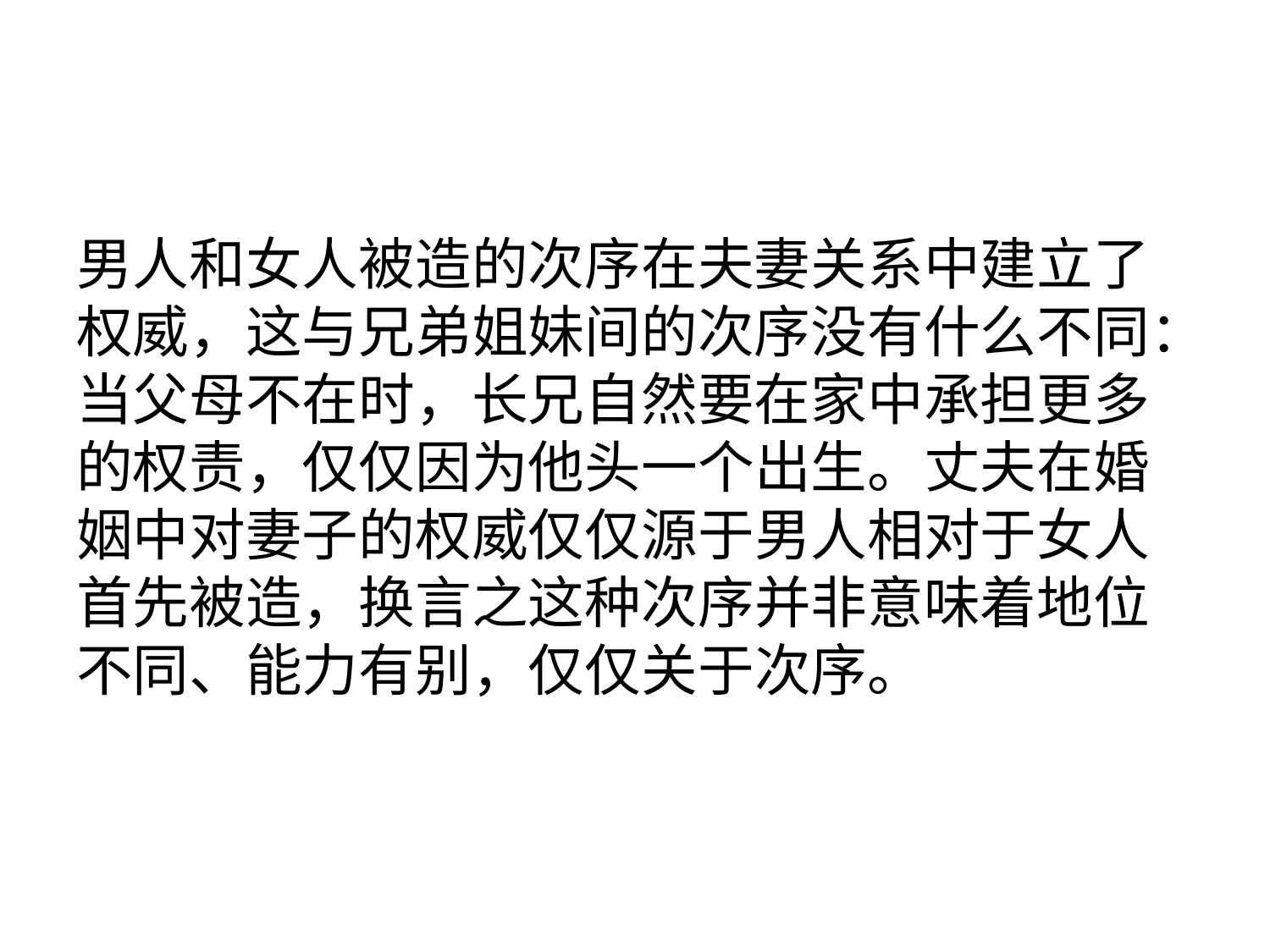

#
男人和女人被造的次序在夫妻关系中建立了权威，这与兄弟姐妹间的次序没有什么不同：当父母不在时，长兄自然要在家中承担更多的权责，仅仅因为他头一个出生。丈夫在婚姻中对妻子的权威仅仅源于男人相对于女人首先被造，换言之这种次序并非意味着地位不同、能力有别，仅仅关于次序。